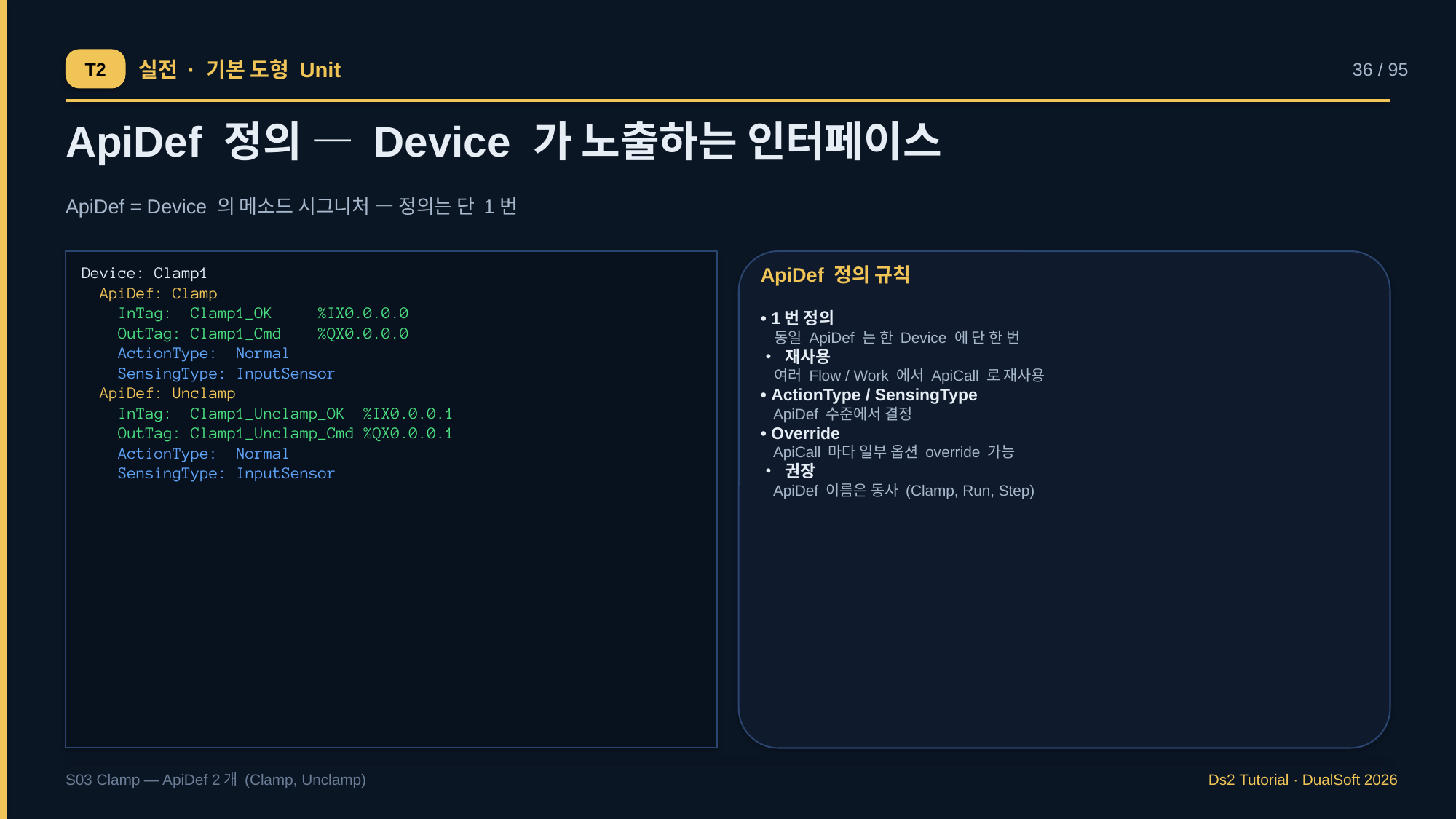

T2
실전 · 기본 도형 Unit
36 / 95
ApiDef 정의 — Device 가 노출하는 인터페이스
ApiDef = Device 의 메소드 시그니처 — 정의는 단 1번

Device: Clamp1
  ApiDef: Clamp
    InTag:  Clamp1_OK     %IX0.0.0.0
    OutTag: Clamp1_Cmd    %QX0.0.0.0
    ActionType:  Normal
    SensingType: InputSensor
  ApiDef: Unclamp
    InTag:  Clamp1_Unclamp_OK  %IX0.0.0.1
    OutTag: Clamp1_Unclamp_Cmd %QX0.0.0.1
    ActionType:  Normal
    SensingType: InputSensor
ApiDef 정의 규칙
• 1번 정의
   동일 ApiDef 는 한 Device 에 단 한 번
• 재사용
   여러 Flow / Work 에서 ApiCall 로 재사용
• ActionType / SensingType
   ApiDef 수준에서 결정
• Override
   ApiCall 마다 일부 옵션 override 가능
• 권장
   ApiDef 이름은 동사 (Clamp, Run, Step)
S03 Clamp — ApiDef 2개 (Clamp, Unclamp)
Ds2 Tutorial · DualSoft 2026